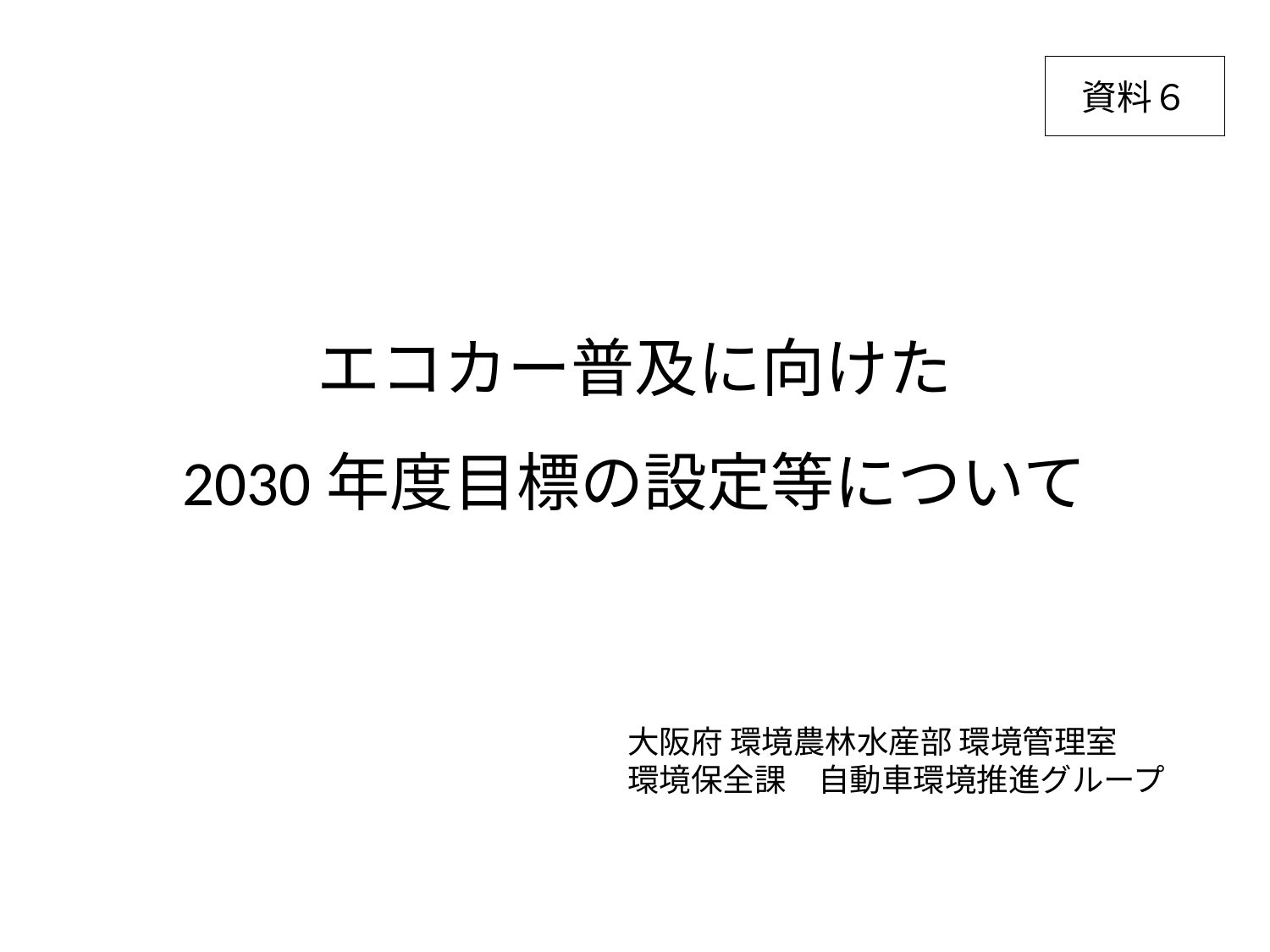

資料６
エコカー普及に向けた
2030年度目標の設定等について
大阪府 環境農林水産部 環境管理室
環境保全課　自動車環境推進グループ